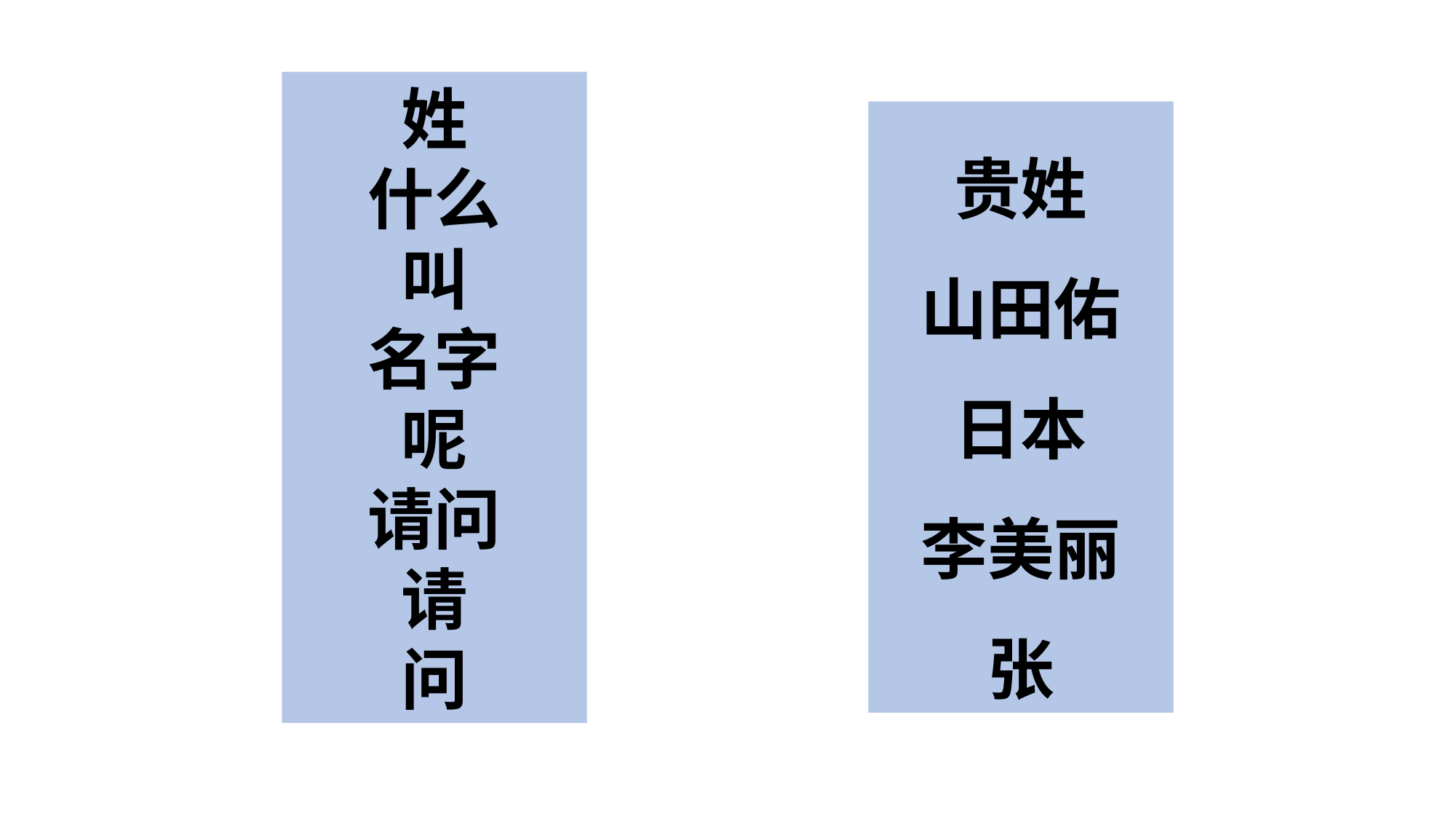

姓
什么
叫
名字
呢
请问
请
问
贵姓
山田佑
日本
李美丽
张